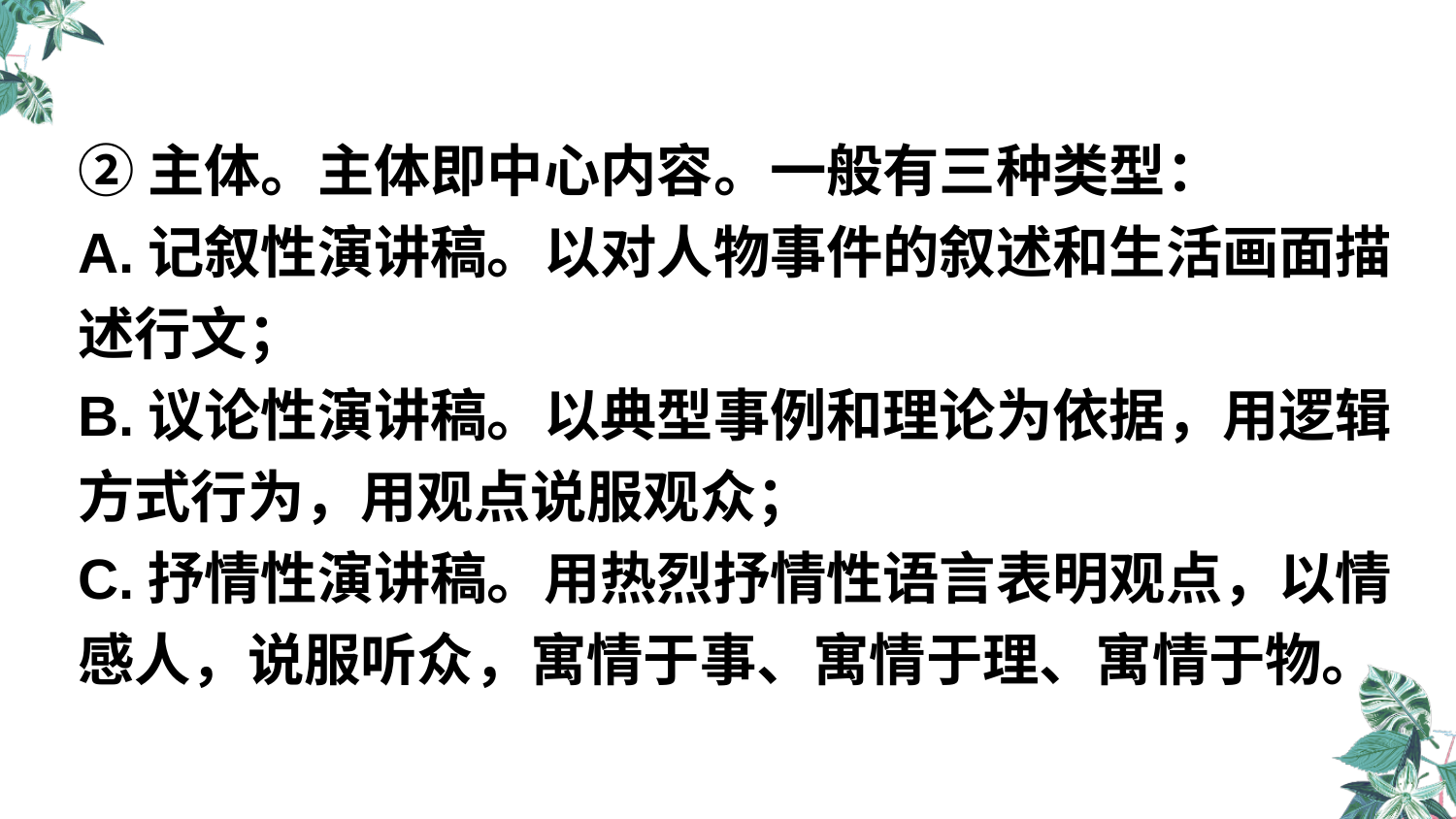

②主体。主体即中心内容。一般有三种类型：
A.记叙性演讲稿。以对人物事件的叙述和生活画面描述行文；
B.议论性演讲稿。以典型事例和理论为依据，用逻辑方式行为，用观点说服观众；
C.抒情性演讲稿。用热烈抒情性语言表明观点，以情感人，说服听众，寓情于事、寓情于理、寓情于物。